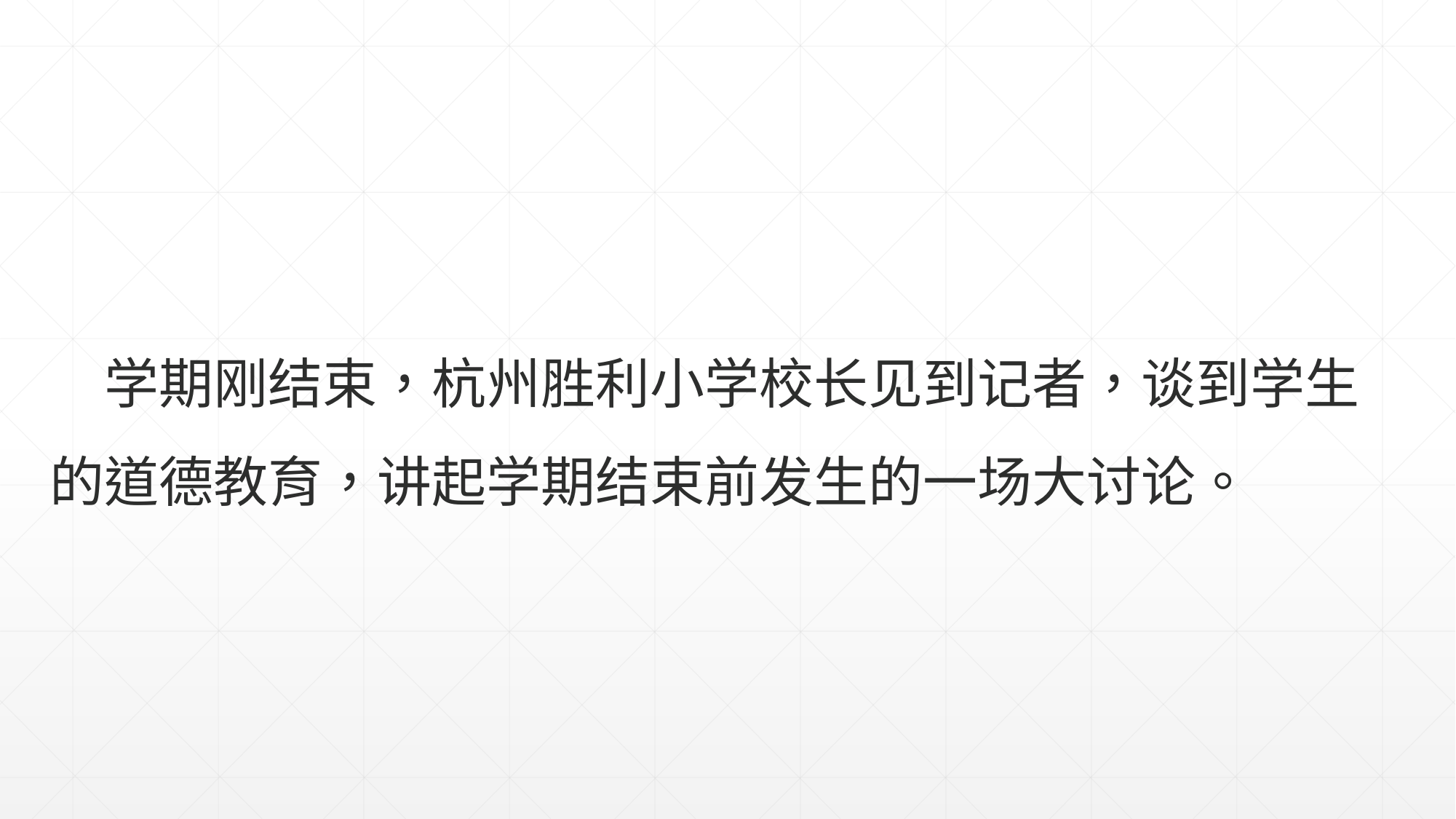

学期刚结束，杭州胜利小学校长见到记者，谈到学生的道德教育，讲起学期结束前发生的一场大讨论。